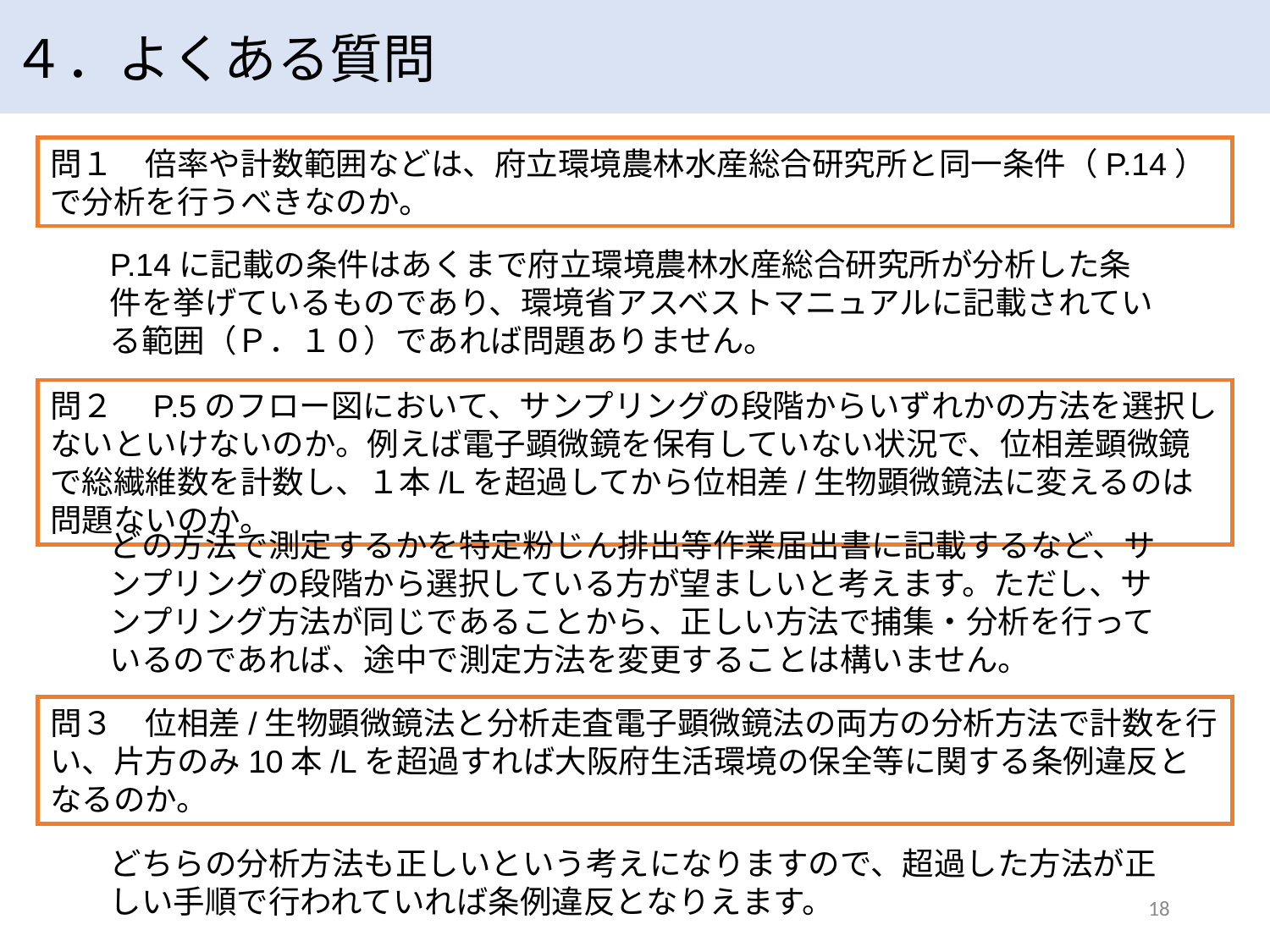

４．よくある質問
問１　倍率や計数範囲などは、府立環境農林水産総合研究所と同一条件（P.14）で分析を行うべきなのか。
P.14に記載の条件はあくまで府立環境農林水産総合研究所が分析した条件を挙げているものであり、環境省アスベストマニュアルに記載されている範囲（Ｐ．１０）であれば問題ありません。
問２　P.5のフロー図において、サンプリングの段階からいずれかの方法を選択しないといけないのか。例えば電子顕微鏡を保有していない状況で、位相差顕微鏡で総繊維数を計数し、１本/Lを超過してから位相差/生物顕微鏡法に変えるのは問題ないのか。
どの方法で測定するかを特定粉じん排出等作業届出書に記載するなど、サンプリングの段階から選択している方が望ましいと考えます。ただし、サンプリング方法が同じであることから、正しい方法で捕集・分析を行っているのであれば、途中で測定方法を変更することは構いません。
問３　位相差/生物顕微鏡法と分析走査電子顕微鏡法の両方の分析方法で計数を行い、片方のみ10本/Lを超過すれば大阪府生活環境の保全等に関する条例違反となるのか。
どちらの分析方法も正しいという考えになりますので、超過した方法が正しい手順で行われていれば条例違反となりえます。
18